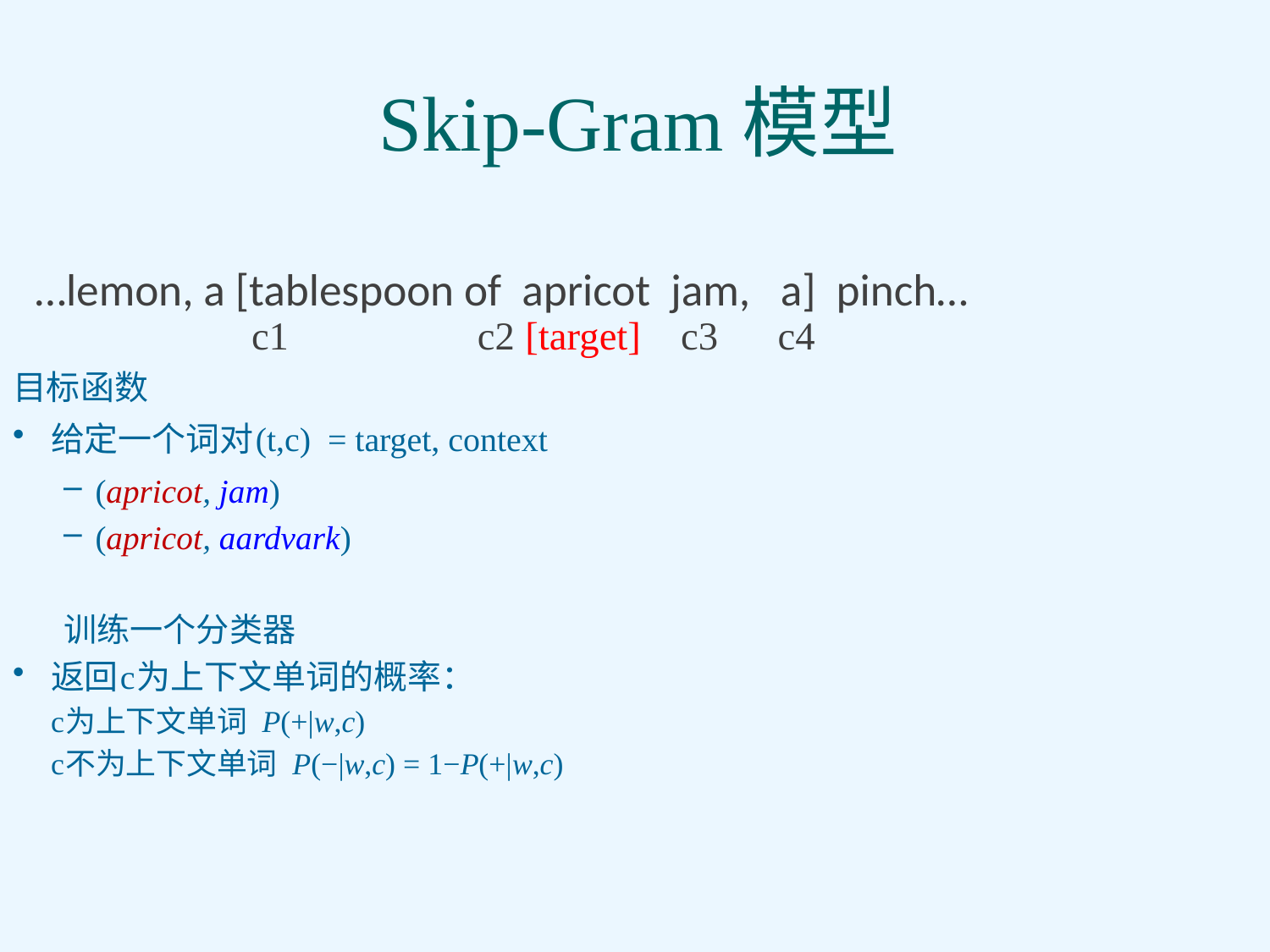

# Skip-Gram模型

…lemon, a [tablespoon of  apricot  jam,   a]  pinch…
                        c1                   c2 [target]    c3      c4
目标函数
给定一个词对(t,c)  = target, context
(apricot, jam)
(apricot, aardvark)

训练一个分类器
返回c为上下文单词的概率：
     c为上下文单词  P(+|w,c)
     c不为上下文单词  P(−|w,c) = 1−P(+|w,c)